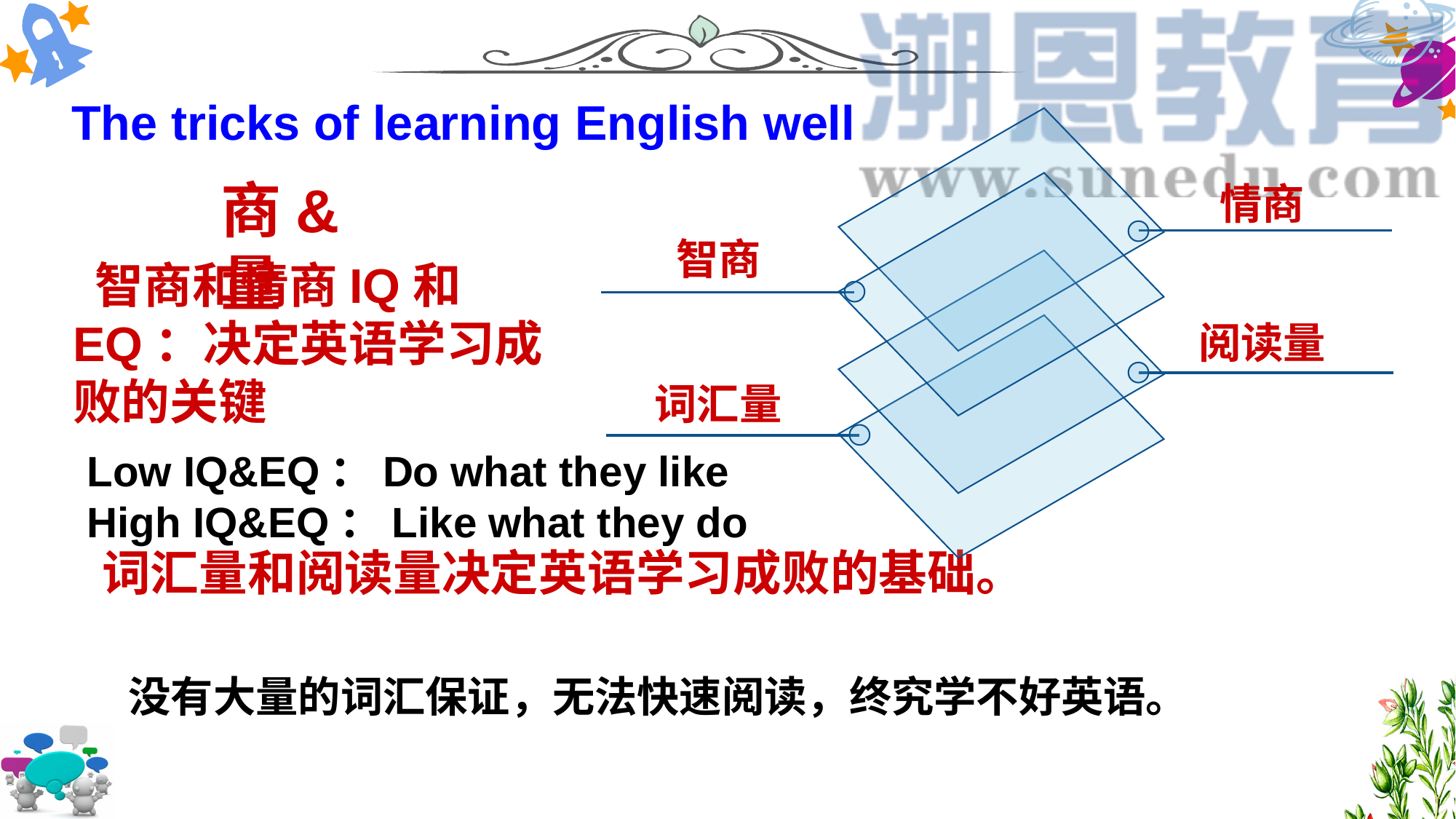

The tricks of learning English well

情商
智商
阅读量
词汇量
商&量
智商和情商IQ和EQ：决定英语学习成败的关键
Low IQ&EQ：Do what they like
High IQ&EQ：Like what they do
词汇量和阅读量决定英语学习成败的基础。
 没有大量的词汇保证，无法快速阅读，终究学不好英语。